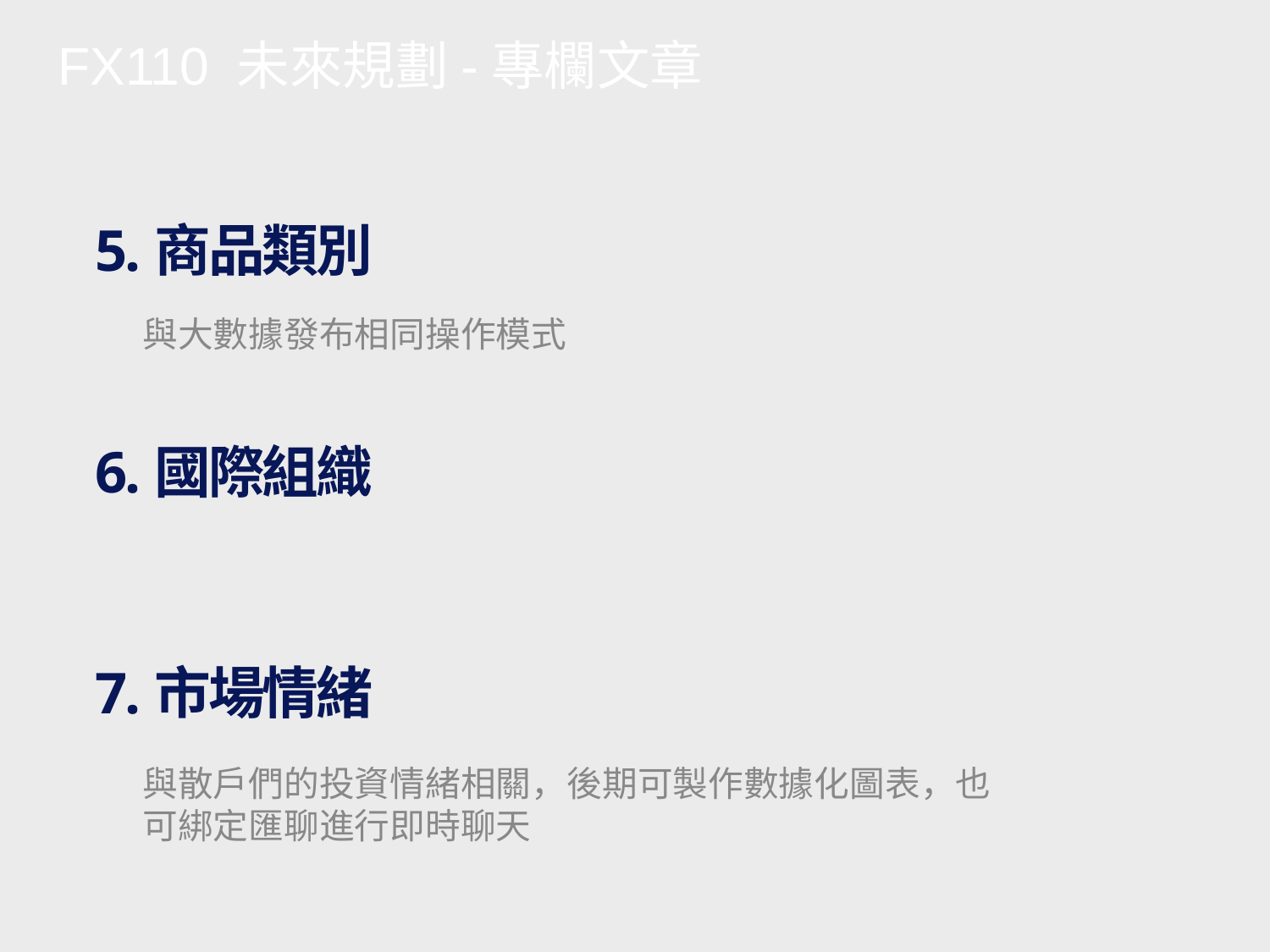

FX110 未來規劃-專欄文章
5.商品類別
與大數據發布相同操作模式
6.國際組織
7.市場情緒
與散戶們的投資情緒相關，後期可製作數據化圖表，也可綁定匯聊進行即時聊天